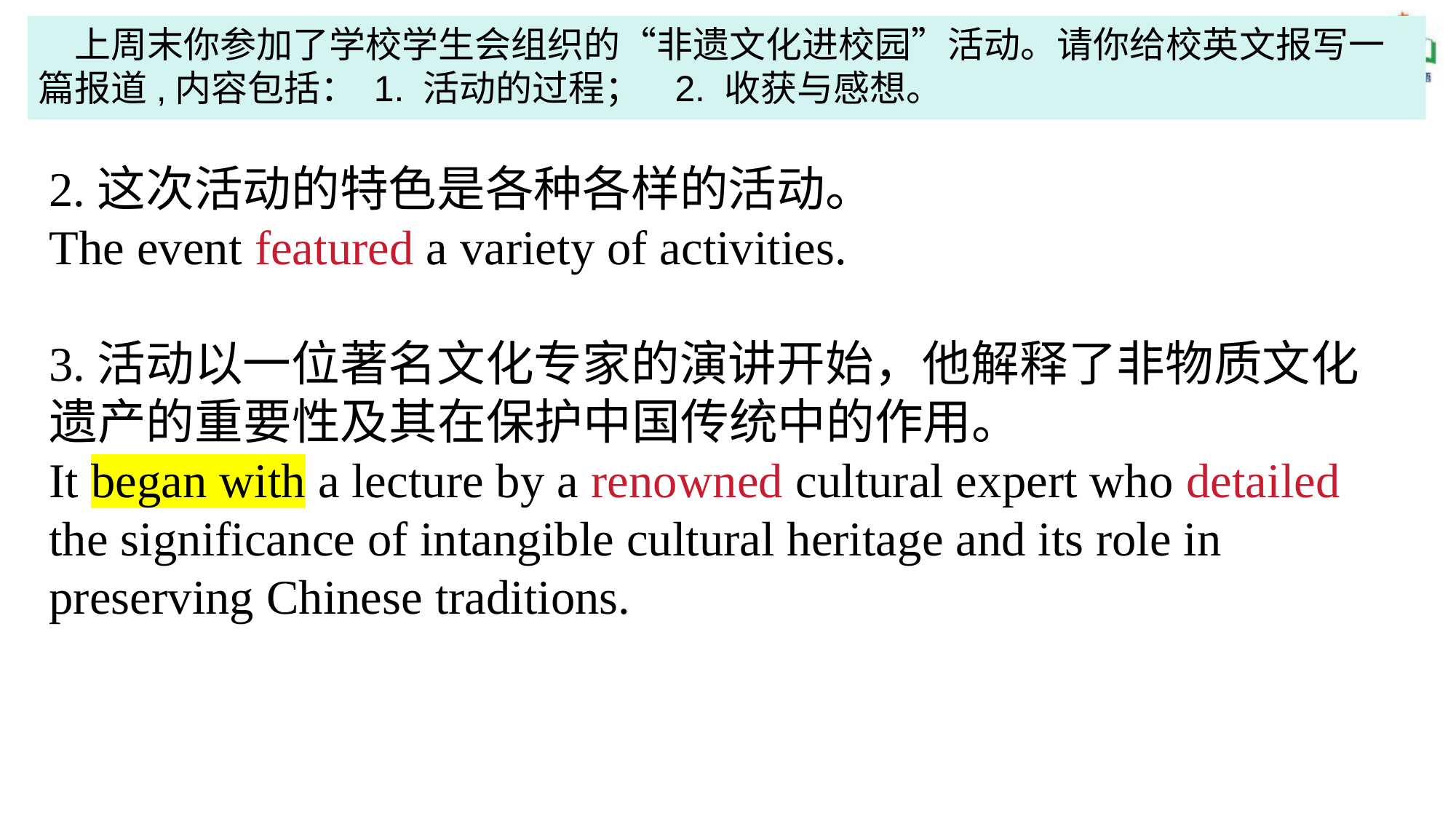

上周末你参加了学校学生会组织的“非遗文化进校园”活动。请你给校英文报写一篇报道,内容包括： 1. 活动的过程；   2. 收获与感想。

2.这次活动的特色是各种各样的活动。
The event featured a variety of activities.

3.活动以一位著名文化专家的演讲开始，他解释了非物质文化遗产的重要性及其在保护中国传统中的作用。
It began with a lecture by a renowned cultural expert who detailed  the significance of intangible cultural heritage and its role in preserving Chinese traditions.